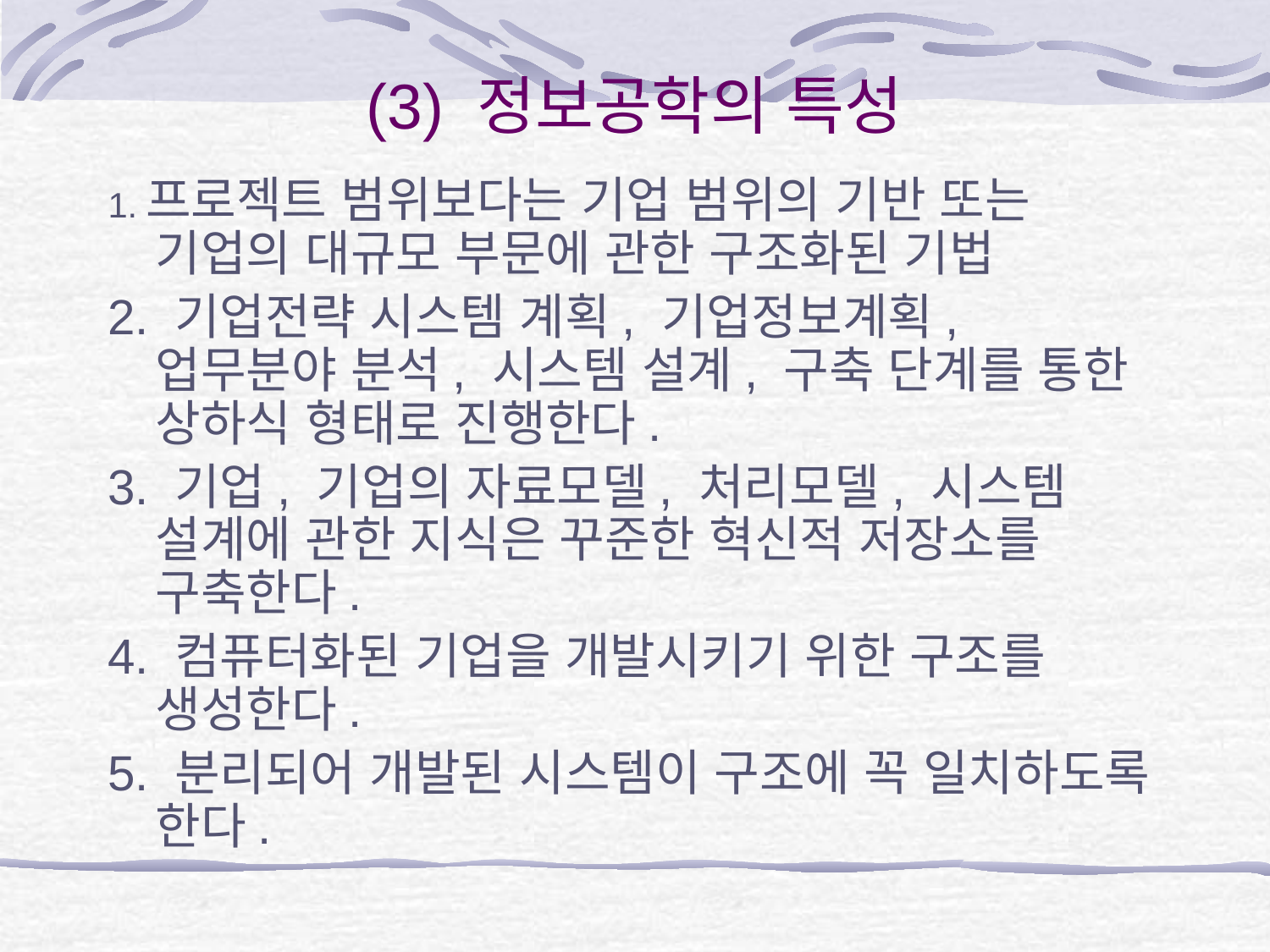

# (3) 정보공학의 특성
1.프로젝트 범위보다는 기업 범위의 기반 또는 기업의 대규모 부문에 관한 구조화된 기법
2. 기업전략 시스템 계획, 기업정보계획, 업무분야 분석, 시스템 설계, 구축 단계를 통한 상하식 형태로 진행한다.
3. 기업, 기업의 자료모델, 처리모델, 시스템 설계에 관한 지식은 꾸준한 혁신적 저장소를 구축한다.
4. 컴퓨터화된 기업을 개발시키기 위한 구조를 생성한다.
5. 분리되어 개발된 시스템이 구조에 꼭 일치하도록 한다.